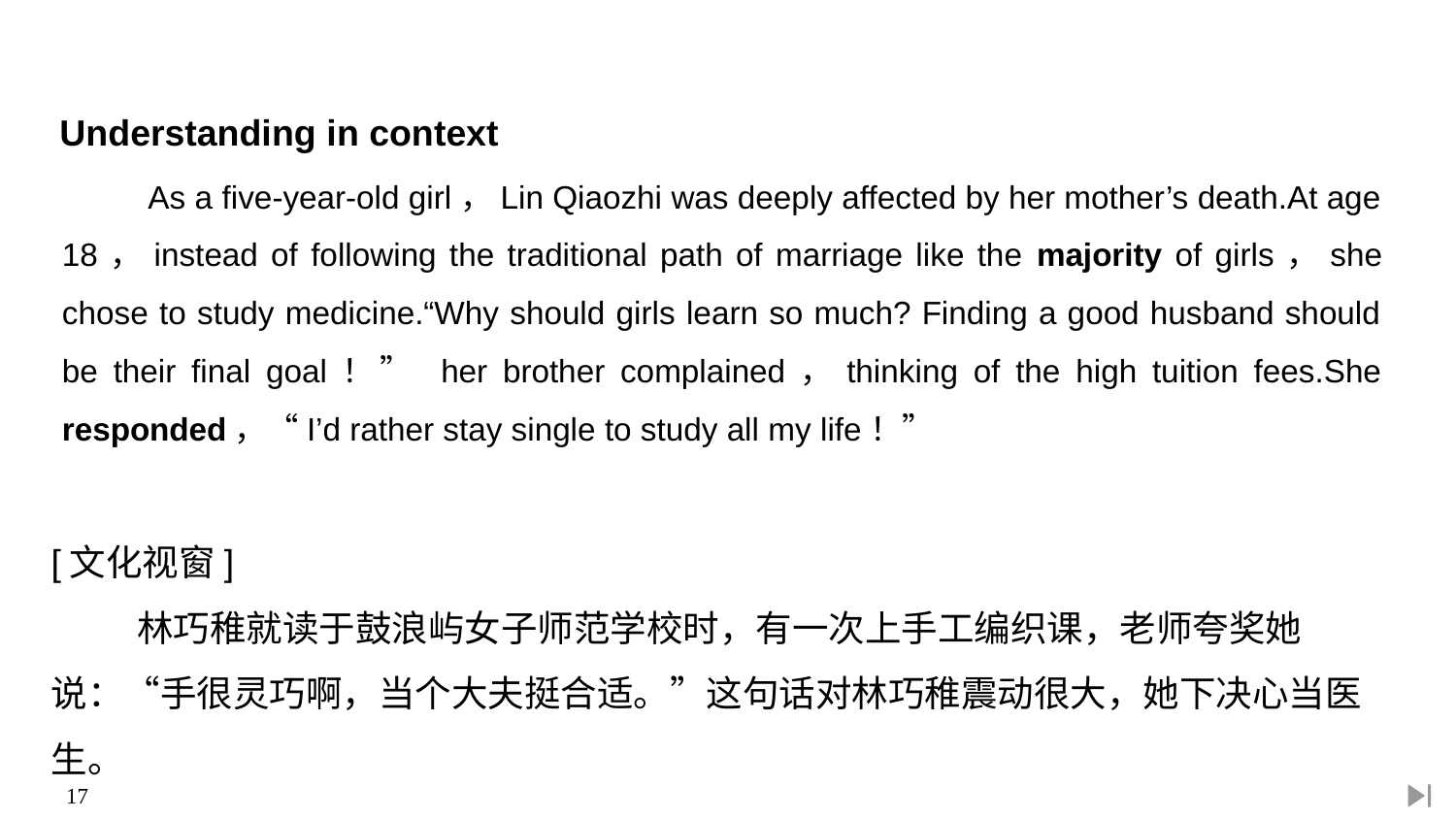

Understanding in context
As a five-year-old girl，Lin Qiaozhi was deeply affected by her mother’s death.At age 18，instead of following the traditional path of marriage like the majority of girls，she chose to study medicine.“Why should girls learn so much? Finding a good husband should be their final goal！” her brother complained，thinking of the high tuition fees.She responded，“I’d rather stay single to study all my life！”
[文化视窗]
林巧稚就读于鼓浪屿女子师范学校时，有一次上手工编织课，老师夸奖她说：“手很灵巧啊，当个大夫挺合适。”这句话对林巧稚震动很大，她下决心当医生。